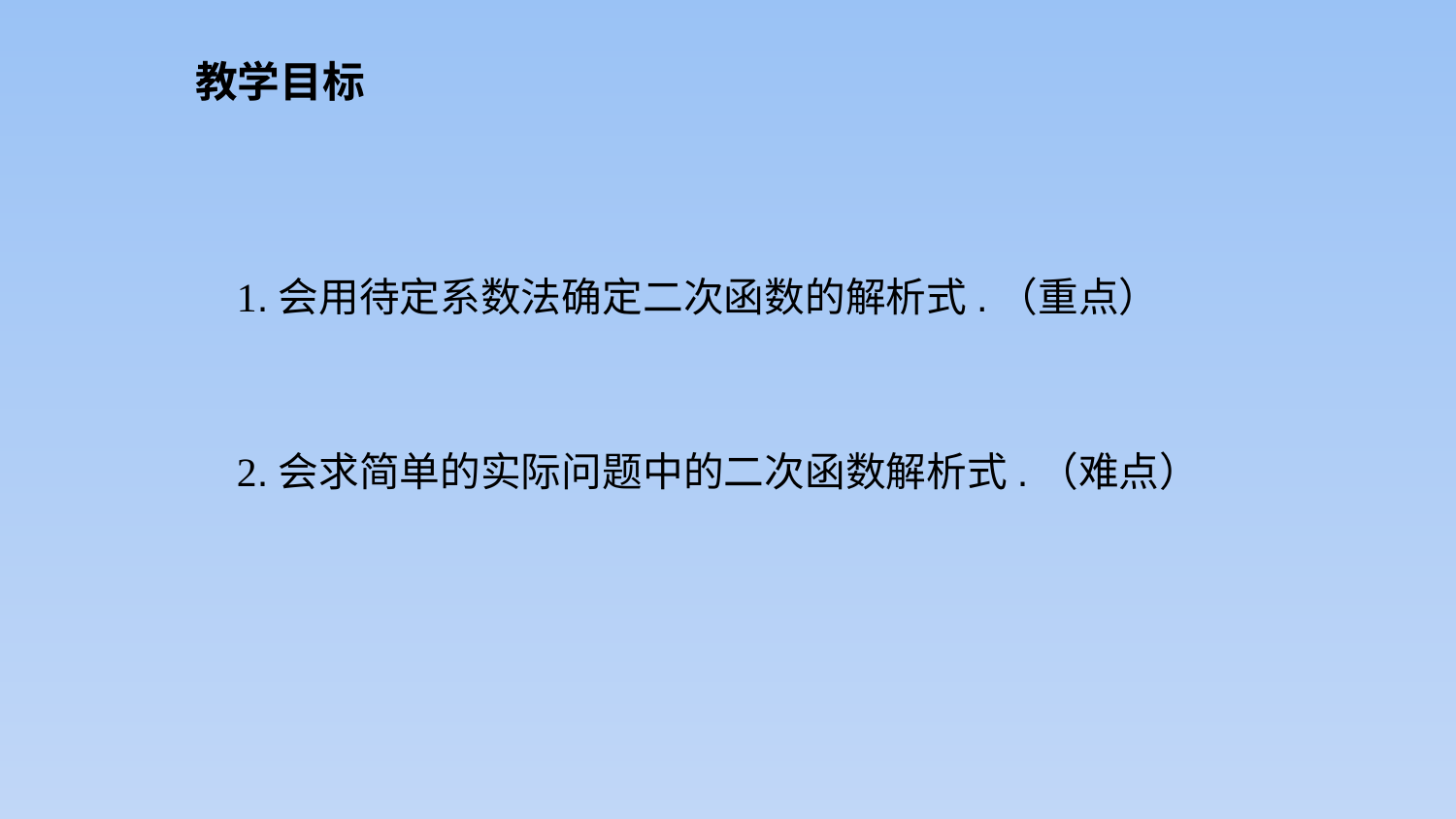

教学目标
1.会用待定系数法确定二次函数的解析式.（重点）

2.会求简单的实际问题中的二次函数解析式.（难点）